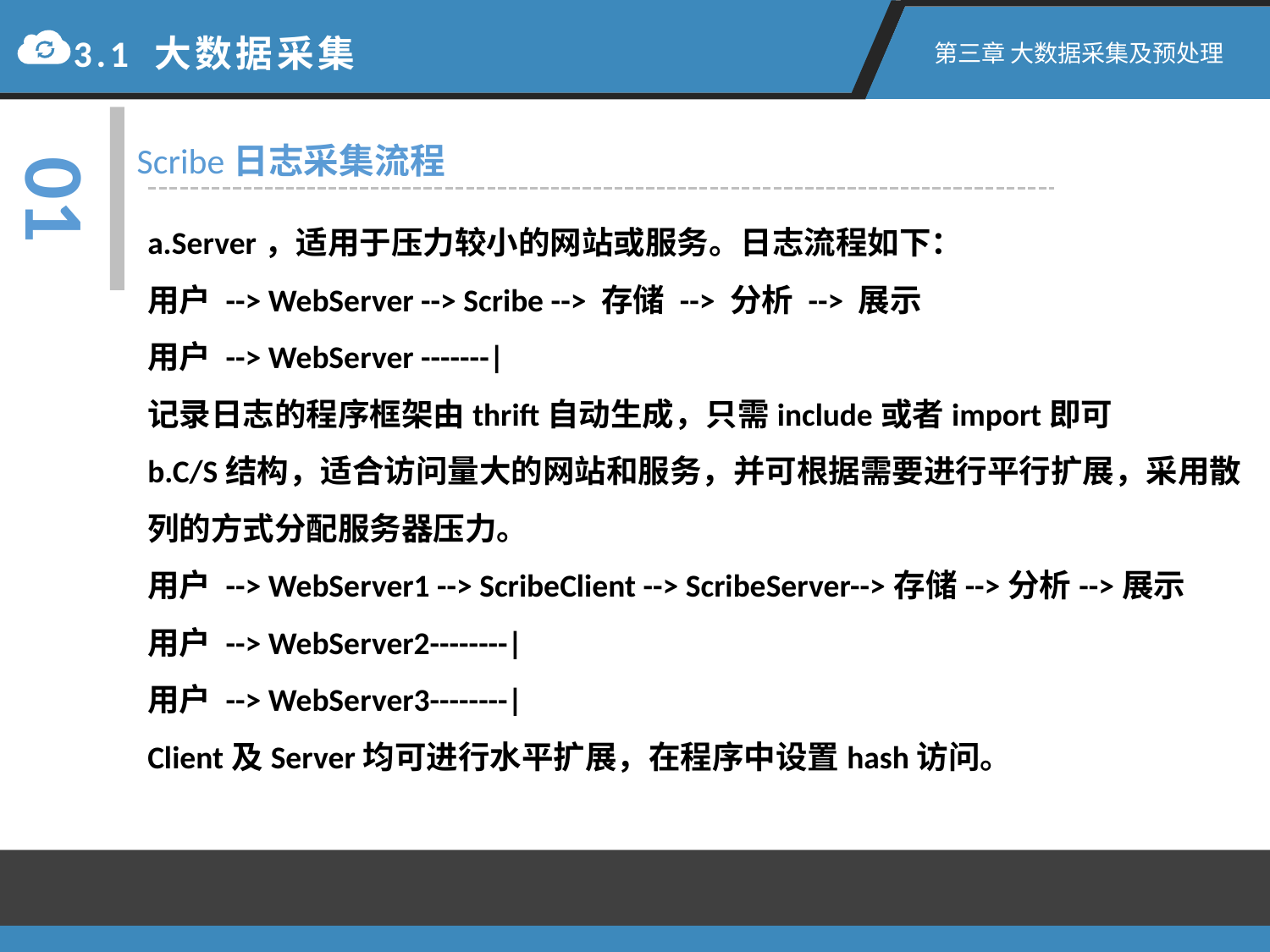

3.1 大数据采集

第三章 大数据采集及预处理

01
Scribe日志采集流程
a.Server，适用于压力较小的网站或服务。日志流程如下：
用户 --> WebServer --> Scribe --> 存储 --> 分析 --> 展示
用户 --> WebServer -------|
记录日志的程序框架由thrift自动生成，只需include或者import即可
b.C/S结构，适合访问量大的网站和服务，并可根据需要进行平行扩展，采用散列的方式分配服务器压力。
用户 --> WebServer1 --> ScribeClient --> ScribeServer-->存储-->分析-->展示
用户 --> WebServer2--------|
用户 --> WebServer3--------|
Client及Server均可进行水平扩展，在程序中设置hash访问。